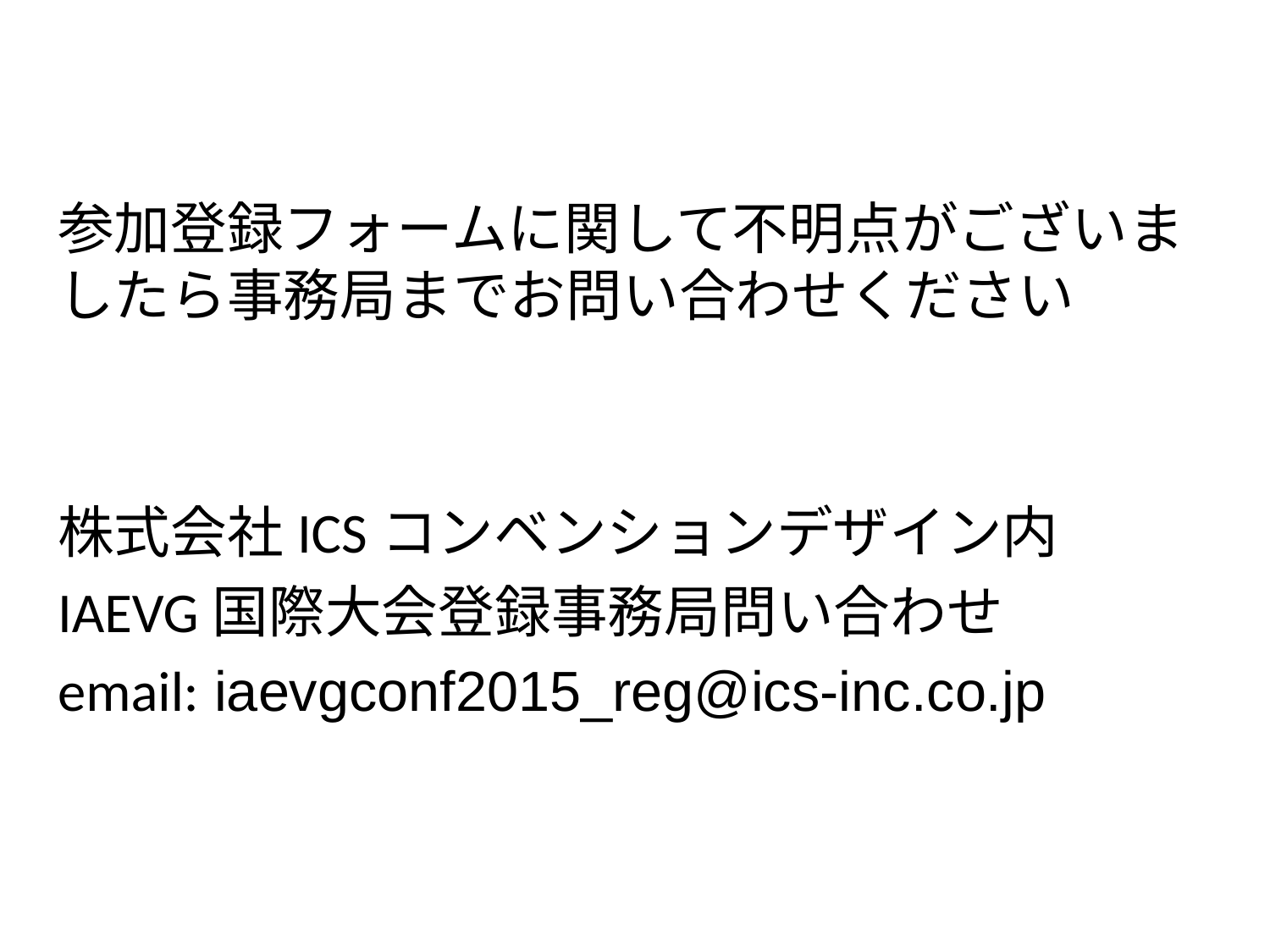

参加登録フォームに関して不明点がございましたら事務局までお問い合わせください

株式会社ICSコンベンションデザイン内
IAEVG国際大会登録事務局問い合わせ
email: iaevgconf2015_reg@ics-inc.co.jp